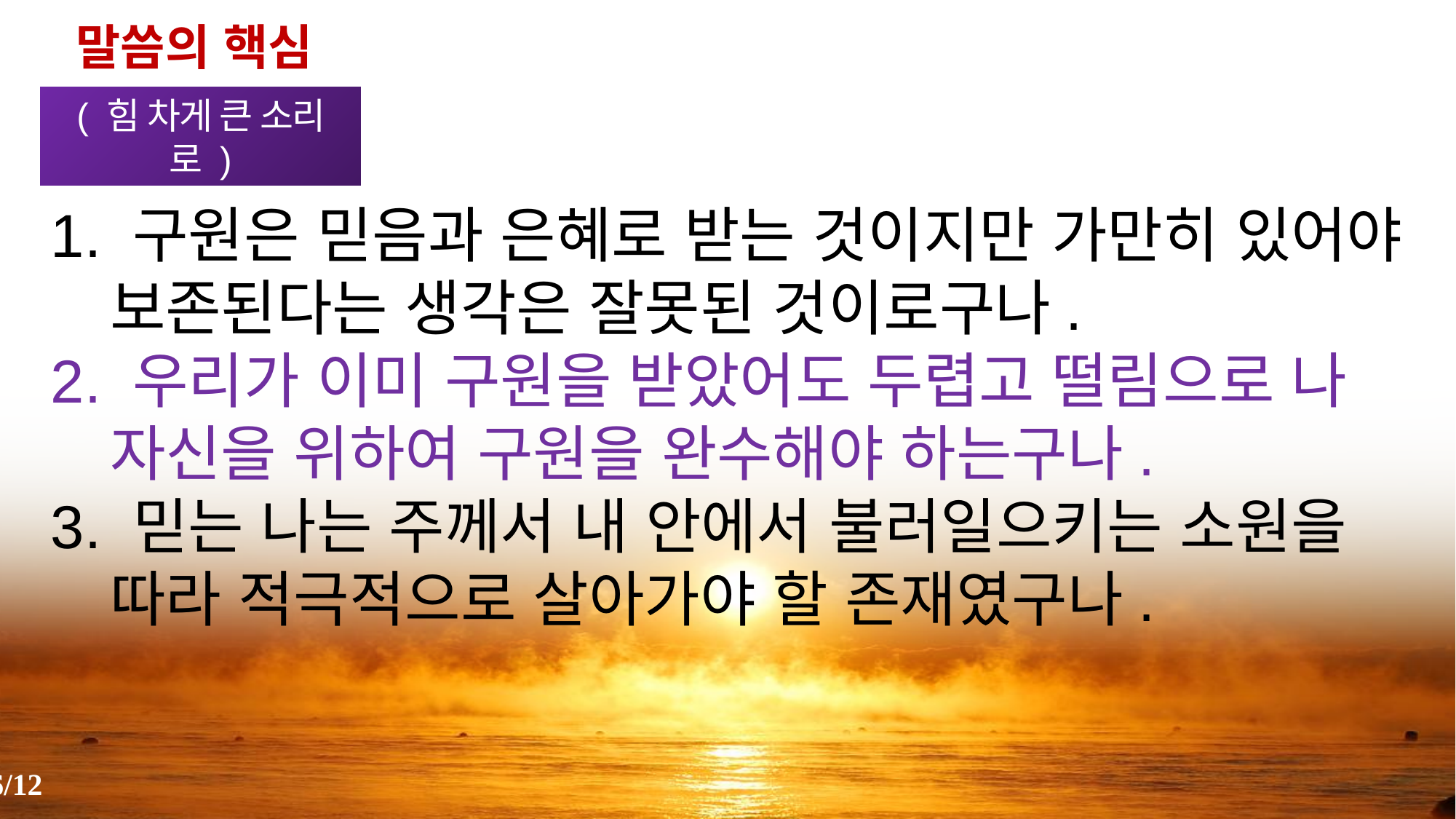

말씀의 핵심(1)

( 힘 차게 큰 소리로 )
1. 구원은 믿음과 은혜로 받는 것이지만 가만히 있어야 보존된다는 생각은 잘못된 것이로구나.
2. 우리가 이미 구원을 받았어도 두렵고 떨림으로 나 자신을 위하여 구원을 완수해야 하는구나.
3. 믿는 나는 주께서 내 안에서 불러일으키는 소원을 따라 적극적으로 살아가야 할 존재였구나.